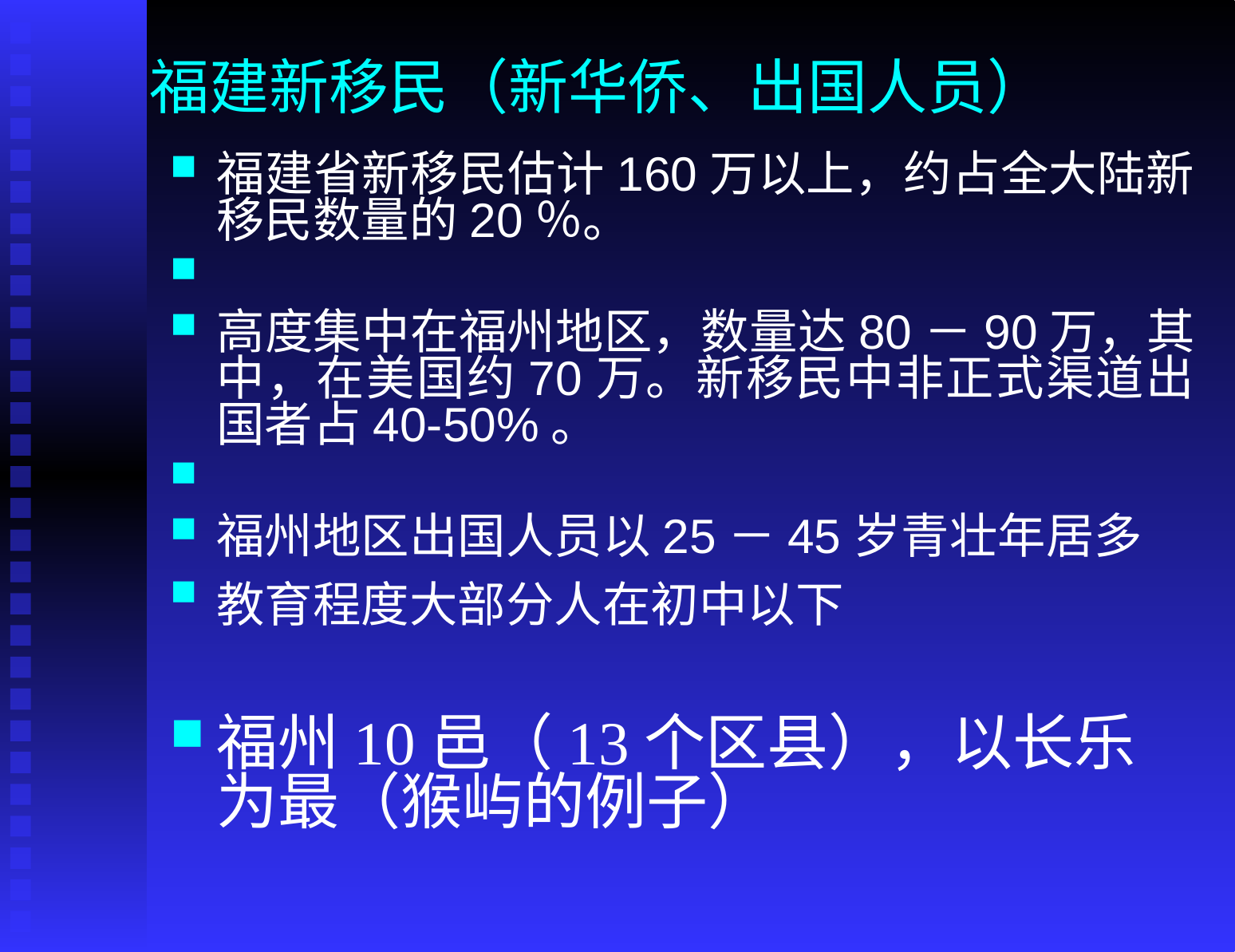

# 福建新移民（新华侨、出国人员）
福建省新移民估计160万以上，约占全大陆新移民数量的20％。

高度集中在福州地区，数量达80－90万，其中，在美国约70万。新移民中非正式渠道出国者占40-50%。

福州地区出国人员以25－45岁青壮年居多
教育程度大部分人在初中以下

福州10邑（13个区县），以长乐为最（猴屿的例子）